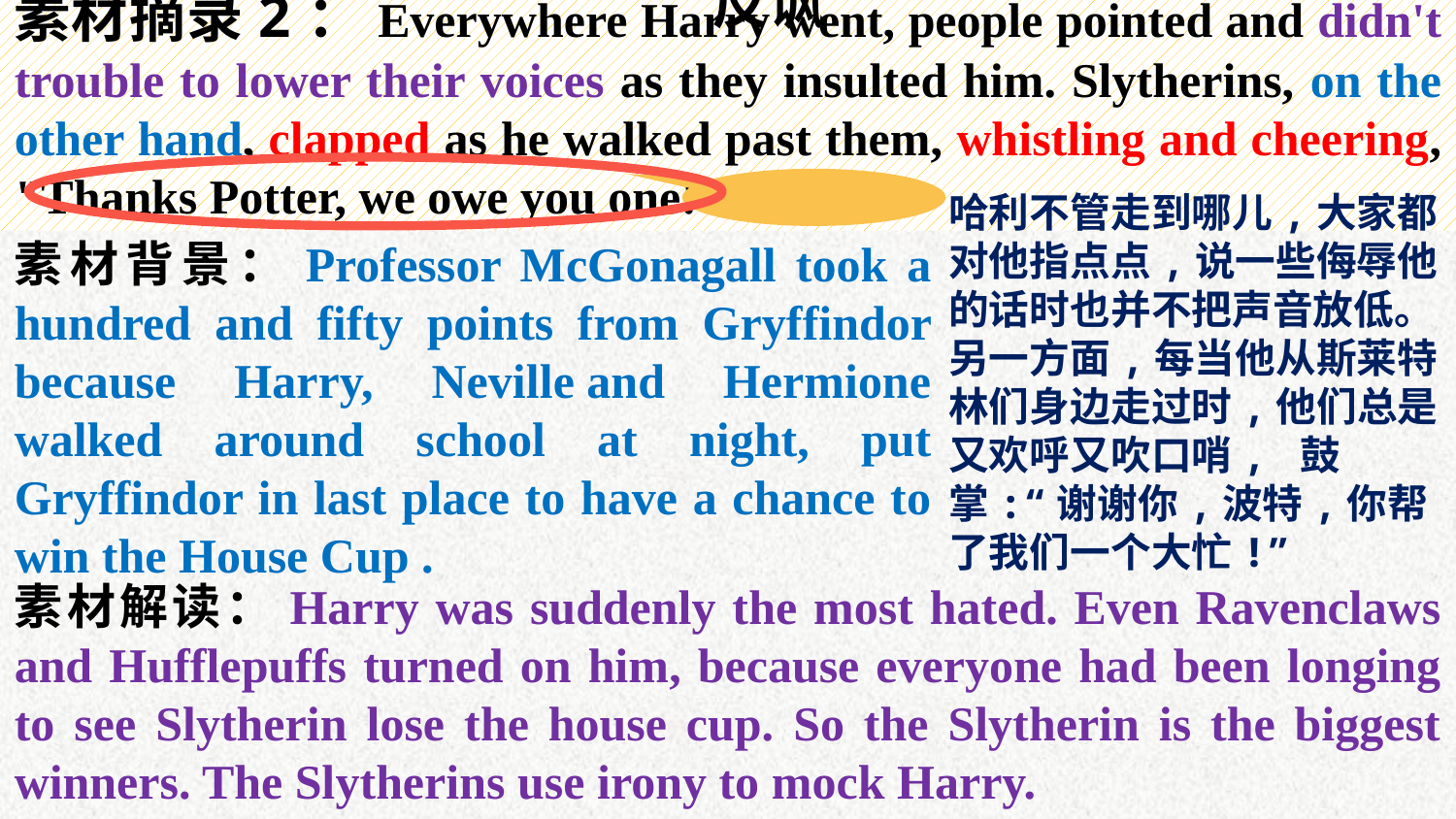

素材摘录2：Everywhere Harry went, people pointed and didn't trouble to lower their voices as they insulted him. Slytherins, on the other hand, clapped as he walked past them, whistling and cheering, "Thanks Potter, we owe you one!”

反讽
哈利不管走到哪儿,大家都对他指点点,说一些侮辱他的话时也并不把声音放低。另一方面,每当他从斯莱特林们身边走过时,他们总是又欢呼又吹口哨, 鼓掌:“谢谢你,波特,你帮了我们一个大忙!”
素材背景：Professor McGonagall took a hundred and fifty points from Gryffindor because Harry, Neville and Hermione walked around school at night, put Gryffindor in last place to have a chance to win the House Cup .
素材解读：Harry was suddenly the most hated. Even Ravenclaws and Hufflepuffs turned on him, because everyone had been longing to see Slytherin lose the house cup. So the Slytherin is the biggest winners. The Slytherins use irony to mock Harry.